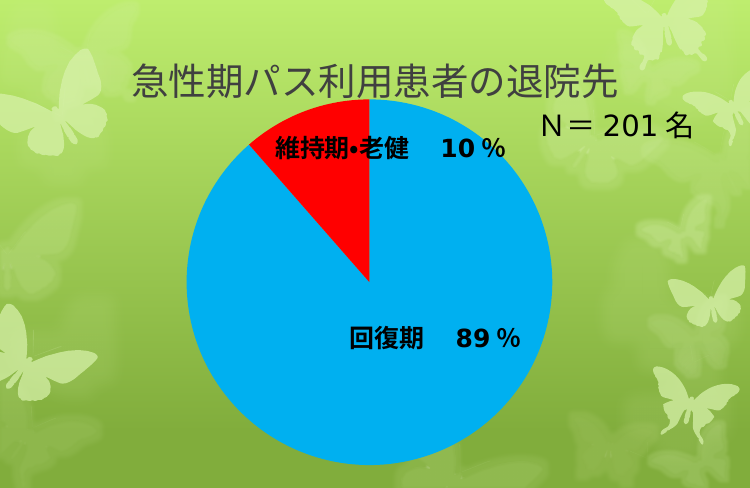

# 急性期パス利用患者の退院先

### Chart

| Category |  |
|---|---|
| 転帰：回復期病院へ転院数 | 178.0 |
| 転帰：維持期病院へ転院数 | 23.0 |
Ｎ＝201名
維持期・老健　10％
回復期　89％